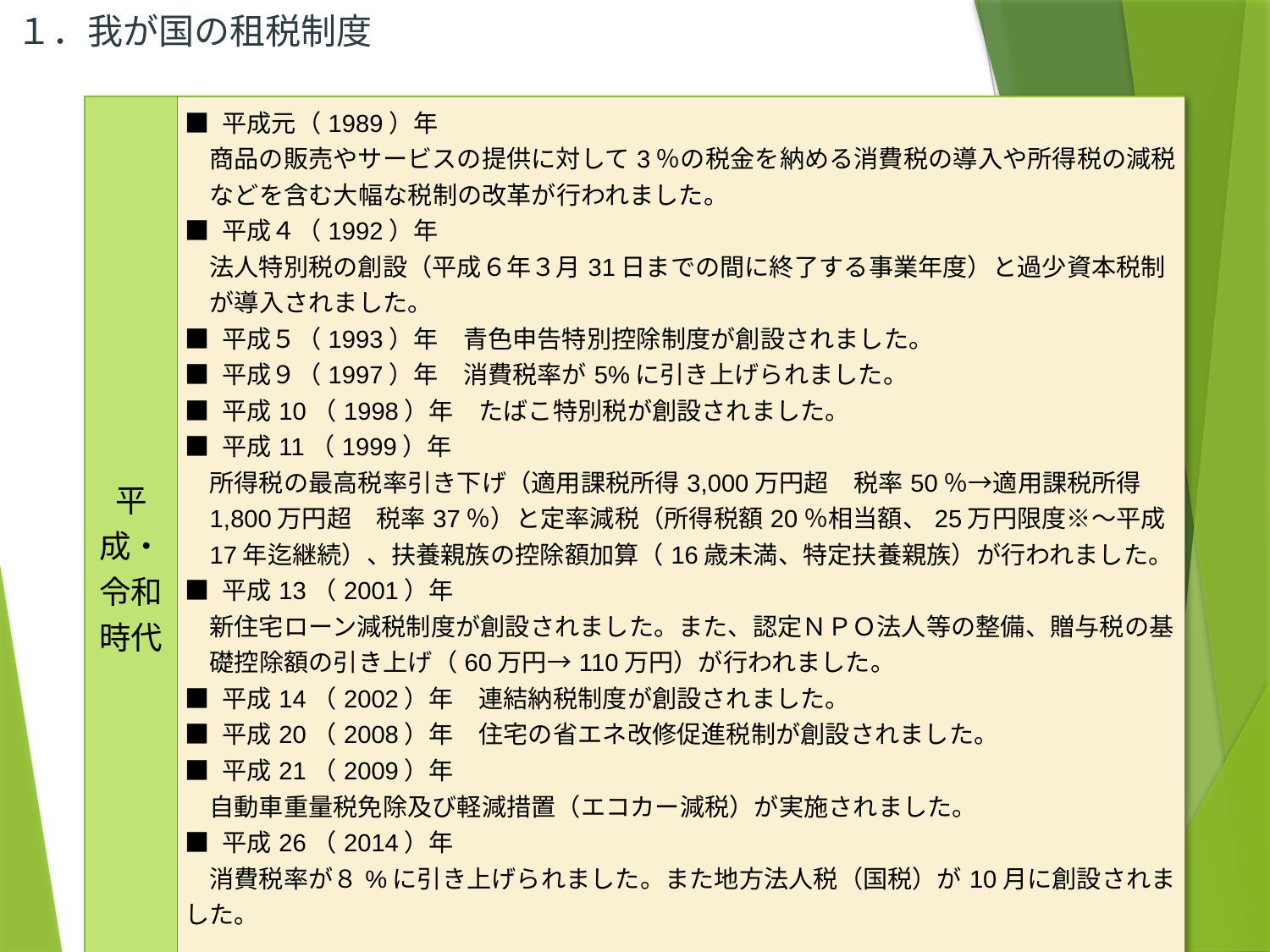

１．我が国の租税制度
| 平成・令和時代 | ■ 平成元（1989）年 　商品の販売やサービスの提供に対して3％の税金を納める消費税の導入や所得税の減税などを含む大幅な税制の改革が行われました。 ■ 平成４（1992）年 　法人特別税の創設（平成６年３月31日までの間に終了する事業年度）と過少資本税制が導入されました。 ■ 平成５（1993）年　青色申告特別控除制度が創設されました。 ■ 平成９（1997）年　消費税率が5%に引き上げられました。 ■ 平成10（1998）年　たばこ特別税が創設されました。 ■ 平成11（1999）年 　所得税の最高税率引き下げ（適用課税所得3,000万円超　税率50％→適用課税所得1,800万円超　税率37％）と定率減税（所得税額20％相当額、25万円限度※～平成17年迄継続）、扶養親族の控除額加算（16歳未満、特定扶養親族）が行われました。 ■ 平成13（2001）年 　新住宅ローン減税制度が創設されました。また、認定ＮＰＯ法人等の整備、贈与税の基礎控除額の引き上げ（60万円→110万円）が行われました。 ■ 平成14（2002）年　連結納税制度が創設されました。 ■ 平成20（2008）年　住宅の省エネ改修促進税制が創設されました。 ■ 平成21（2009）年 　自動車重量税免除及び軽減措置（エコカー減税）が実施されました。 ■ 平成26（2014）年 　消費税率が８%に引き上げられました。また地方法人税（国税）が10月に創設されました。 ■ 令和元（2019）年10月 　消費税率が10%に引き上げられました。またあわせて軽減税率制度が導入されました。 |
| --- | --- |